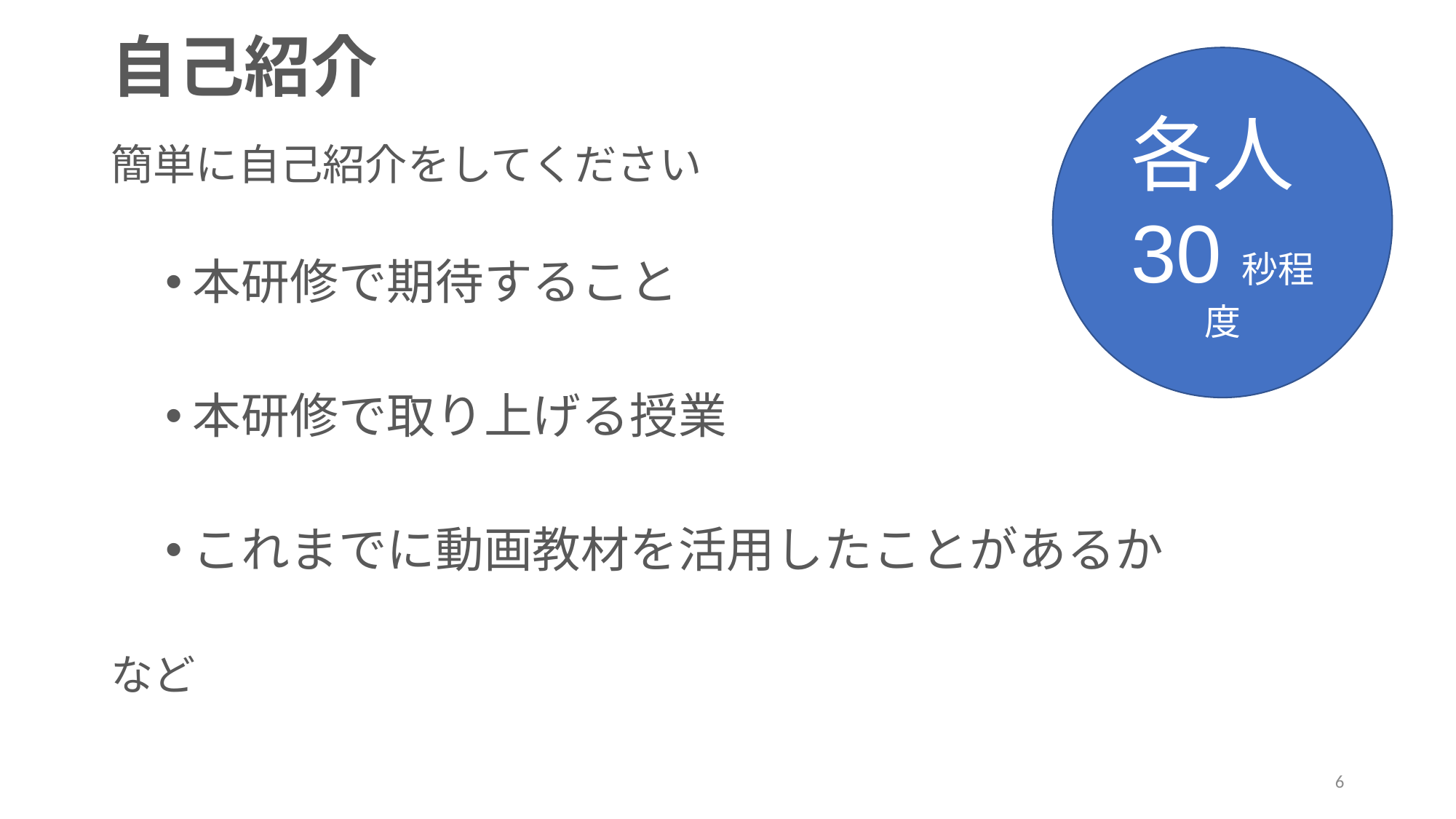

# 自己紹介
各人30秒程度
簡単に自己紹介をしてください

本研修で期待すること

本研修で取り上げる授業

これまでに動画教材を活用したことがあるか

など
6